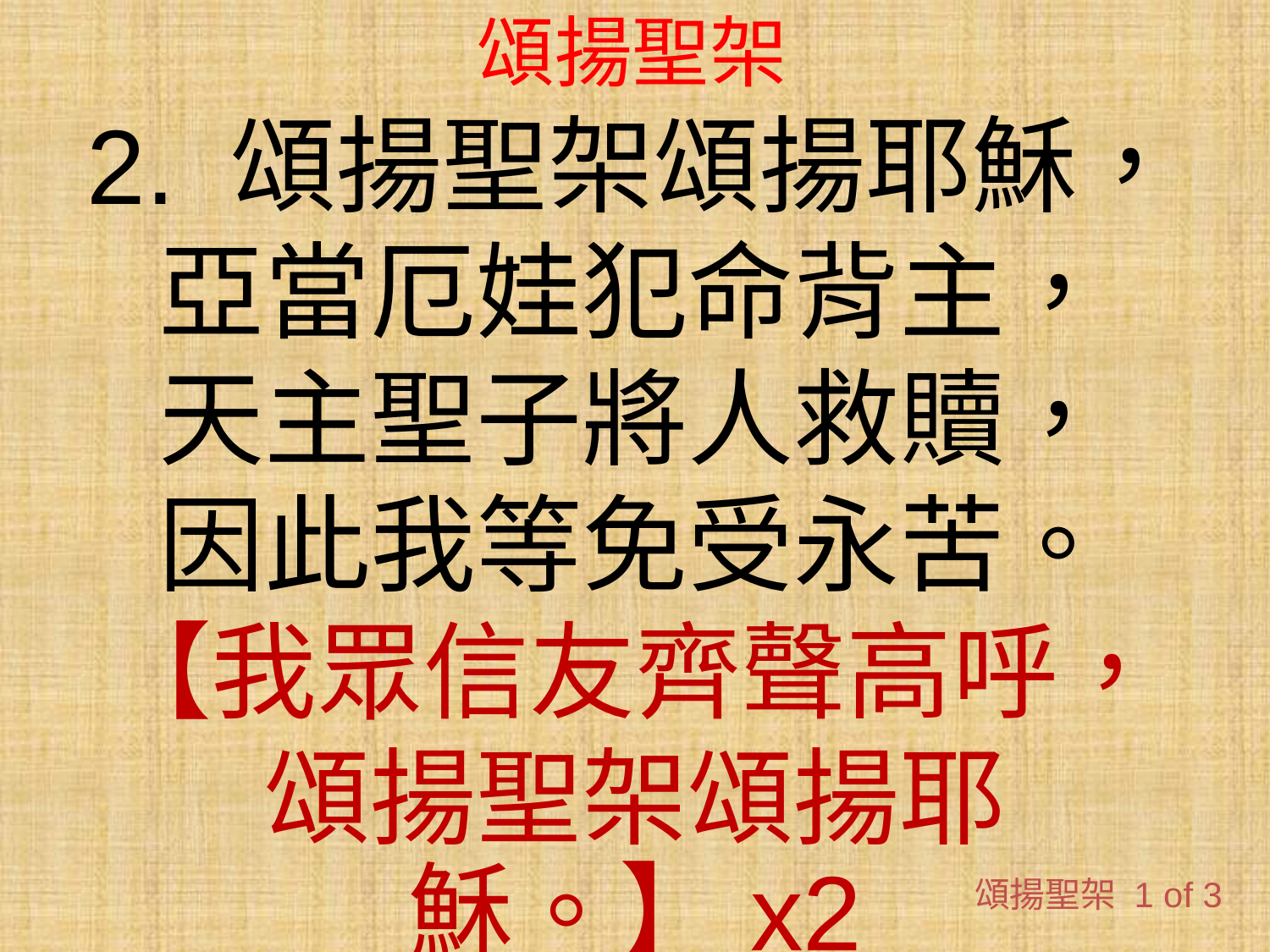

# 頌揚聖架
2. 頌揚聖架頌揚耶穌，
亞當厄娃犯命背主，
天主聖子將人救贖，
因此我等免受永苦。
【我眾信友齊聲高呼，
頌揚聖架頌揚耶穌。】x2
頌揚聖架 1 of 3